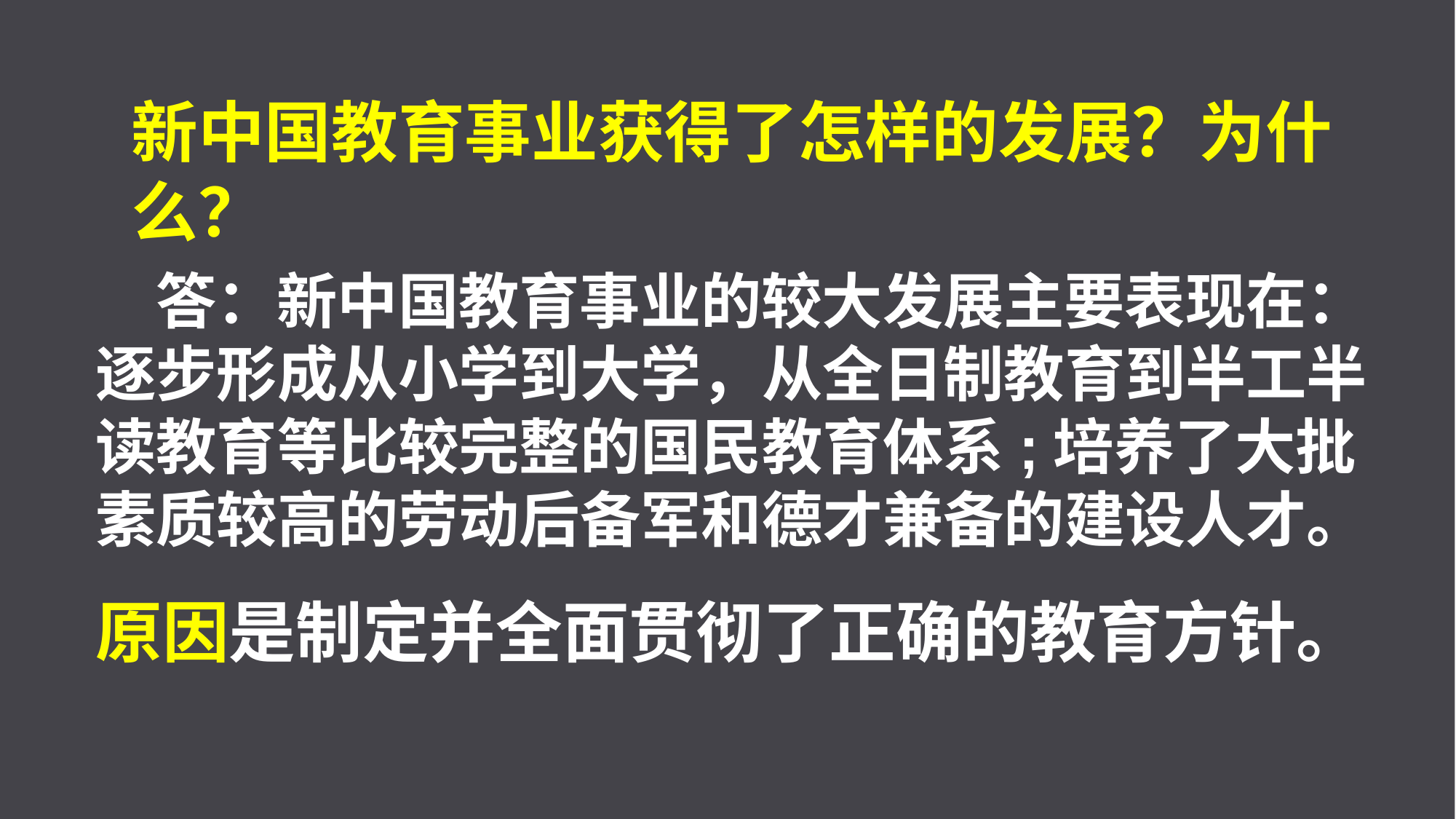

新中国教育事业获得了怎样的发展？为什么？
      答：新中国教育事业的较大发展主要表现在：逐步形成从小学到大学，从全日制教育到半工半读教育等比较完整的国民教育体系;培养了大批素质较高的劳动后备军和德才兼备的建设人才。
原因是制定并全面贯彻了正确的教育方针。